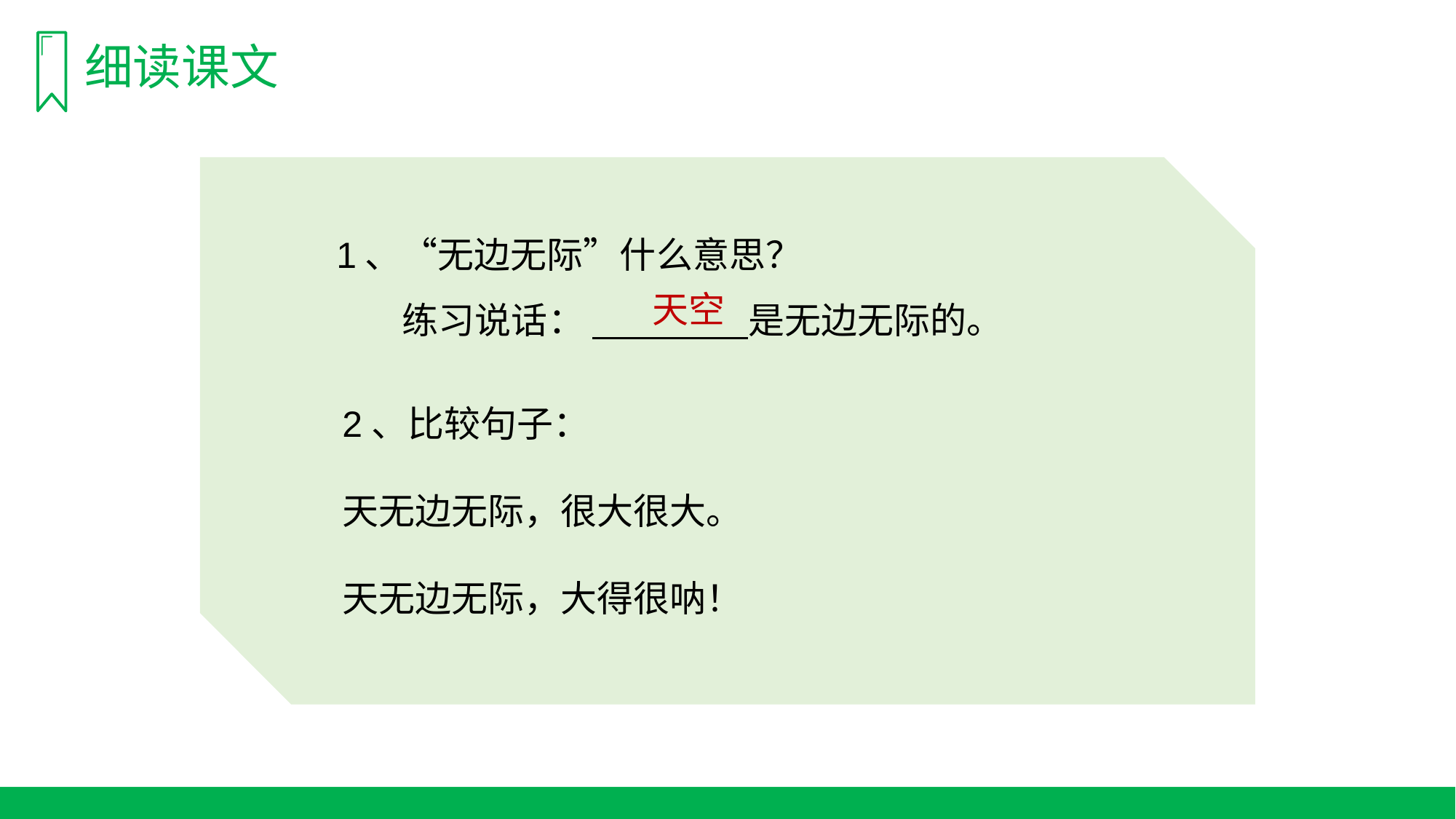

细读课文

1、“无边无际”什么意思？
       练习说话：                    是无边无际的。
天空
2、比较句子：
天无边无际，很大很大。
天无边无际，大得很呐！